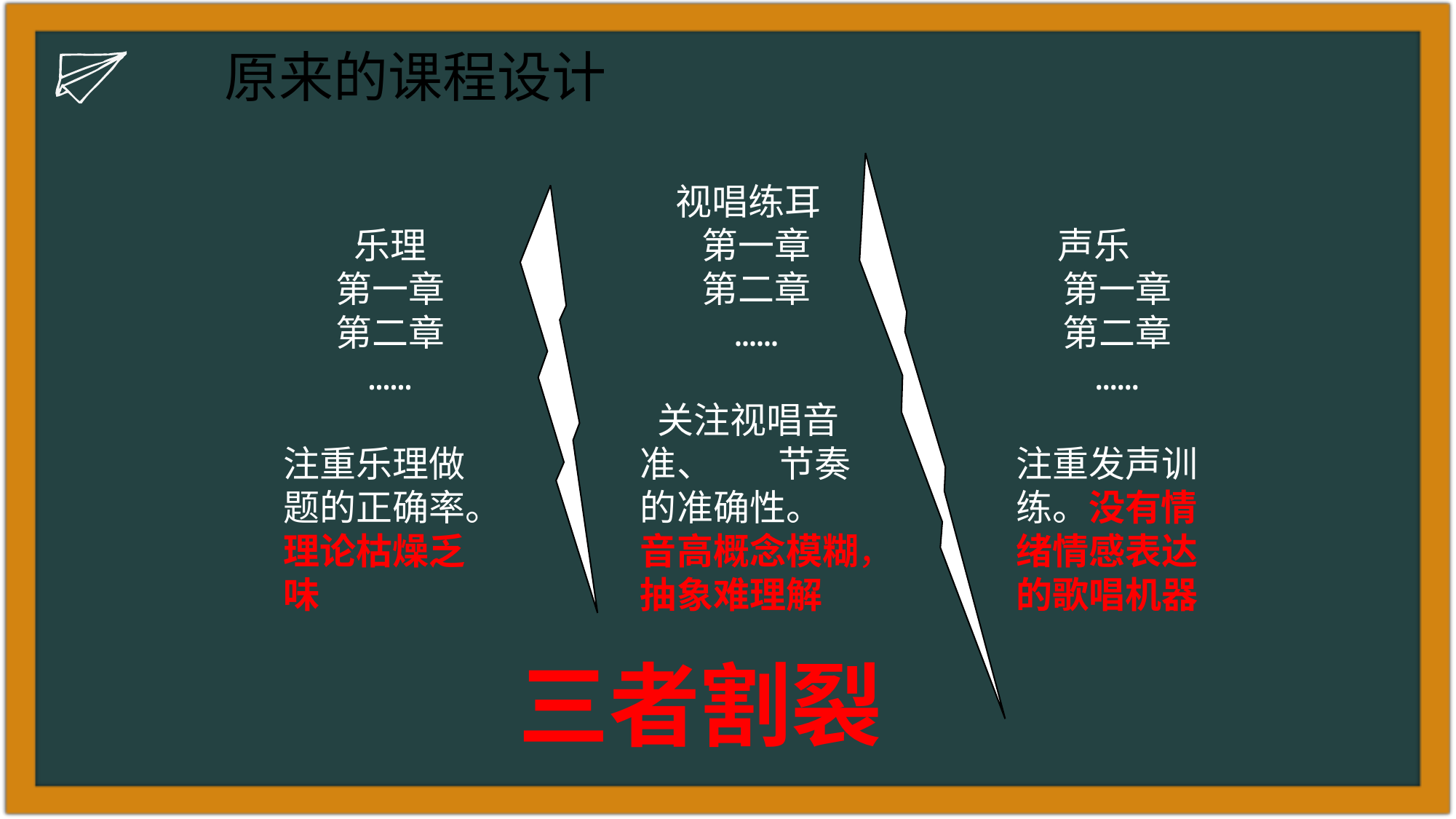

原来的课程设计

    视唱练耳
第一章
第二章
……

 关注视唱音准、        节奏的准确性。  音高概念模糊，抽象难理解

     声乐
第一章
第二章
……

注重发声训练。没有情绪情感表达的歌唱机器
乐理
第一章
第二章
……

注重乐理做题的正确率。理论枯燥乏味
三者割裂